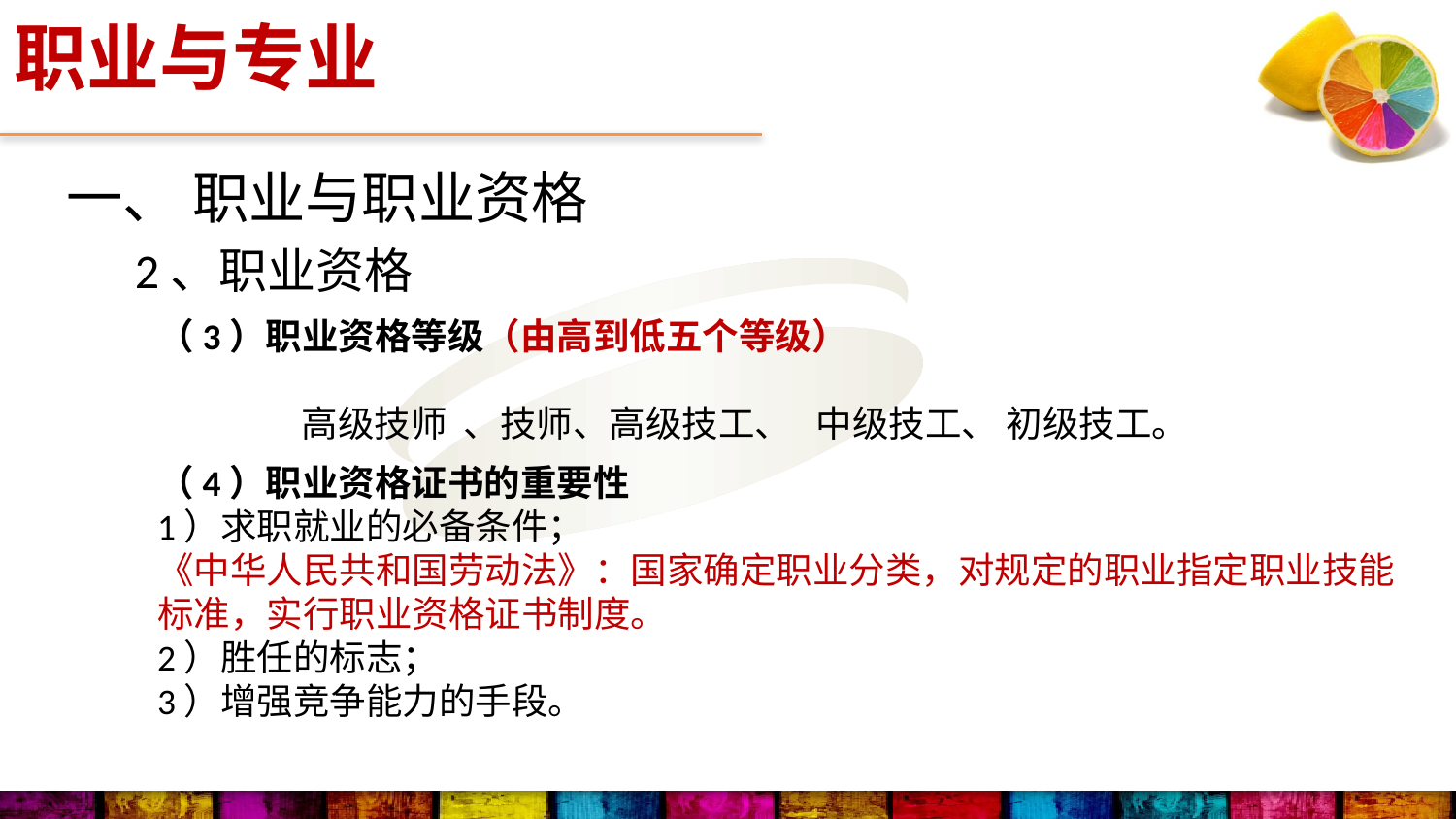

职业与专业

一、 职业与职业资格
2、职业资格

FPA性格色彩的使命

（3）职业资格等级（由高到低五个等级）

高级技师  、技师、高级技工、   中级技工、 初级技工。

（4）职业资格证书的重要性
1）求职就业的必备条件；
《中华人民共和国劳动法》：国家确定职业分类，对规定的职业指定职业技能标准，实行职业资格证书制度。
2）胜任的标志；
3）增强竞争能力的手段。